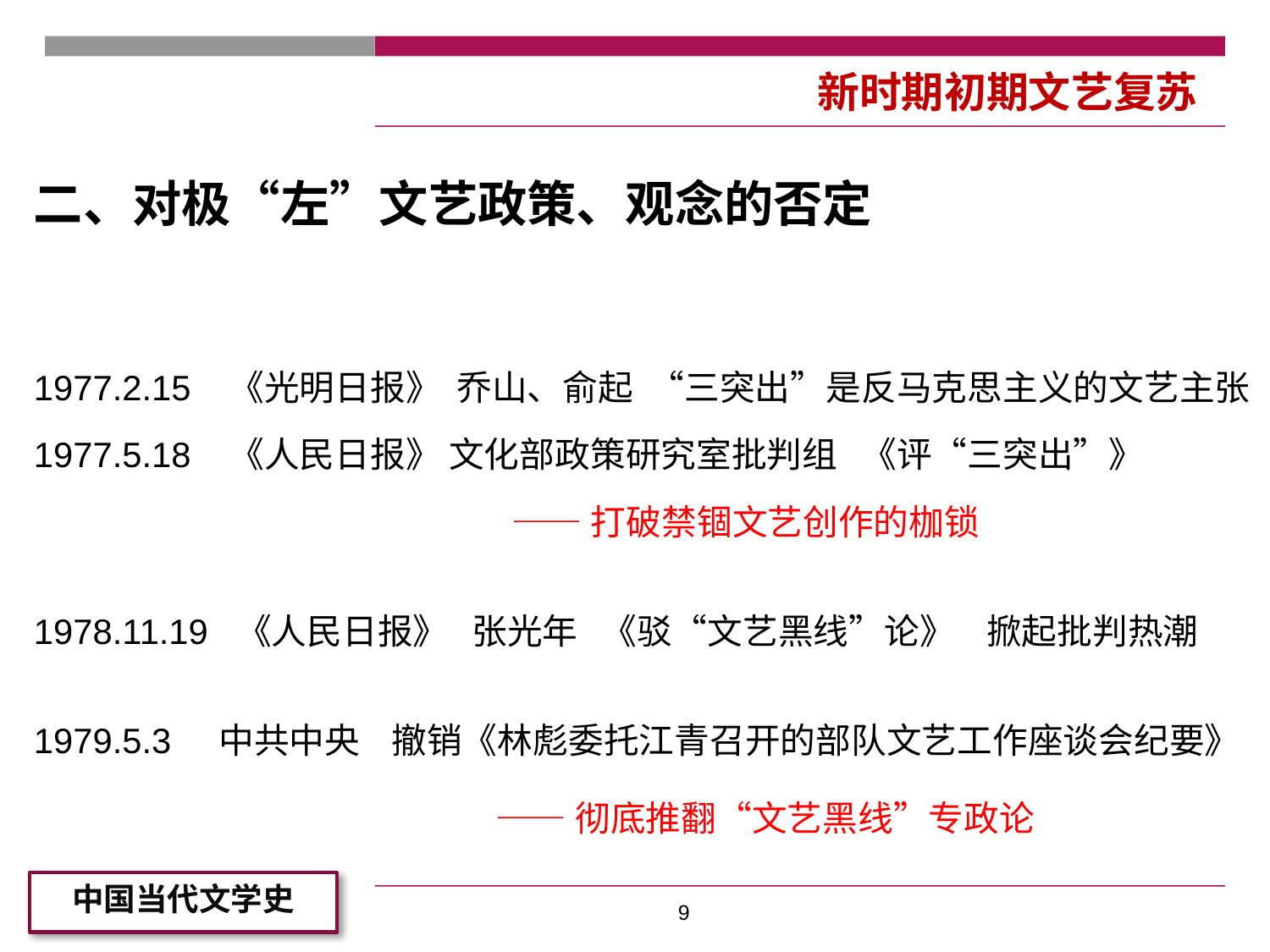

#
新时期初期文艺复苏
二、对极“左”文艺政策、观念的否定

1977.2.15   《光明日报》  乔山、俞起  “三突出”是反马克思主义的文艺主张 1977.5.18   《人民日报》 文化部政策研究室批判组   《评“三突出”》
                                                             ——打破禁锢文艺创作的枷锁
1978.11.19  《人民日报》   张光年   《驳“文艺黑线”论》    掀起批判热潮
1979.5.3    中共中央    撤销《林彪委托江青召开的部队文艺工作座谈会纪要》
                                                           ——彻底推翻“文艺黑线”专政论
9